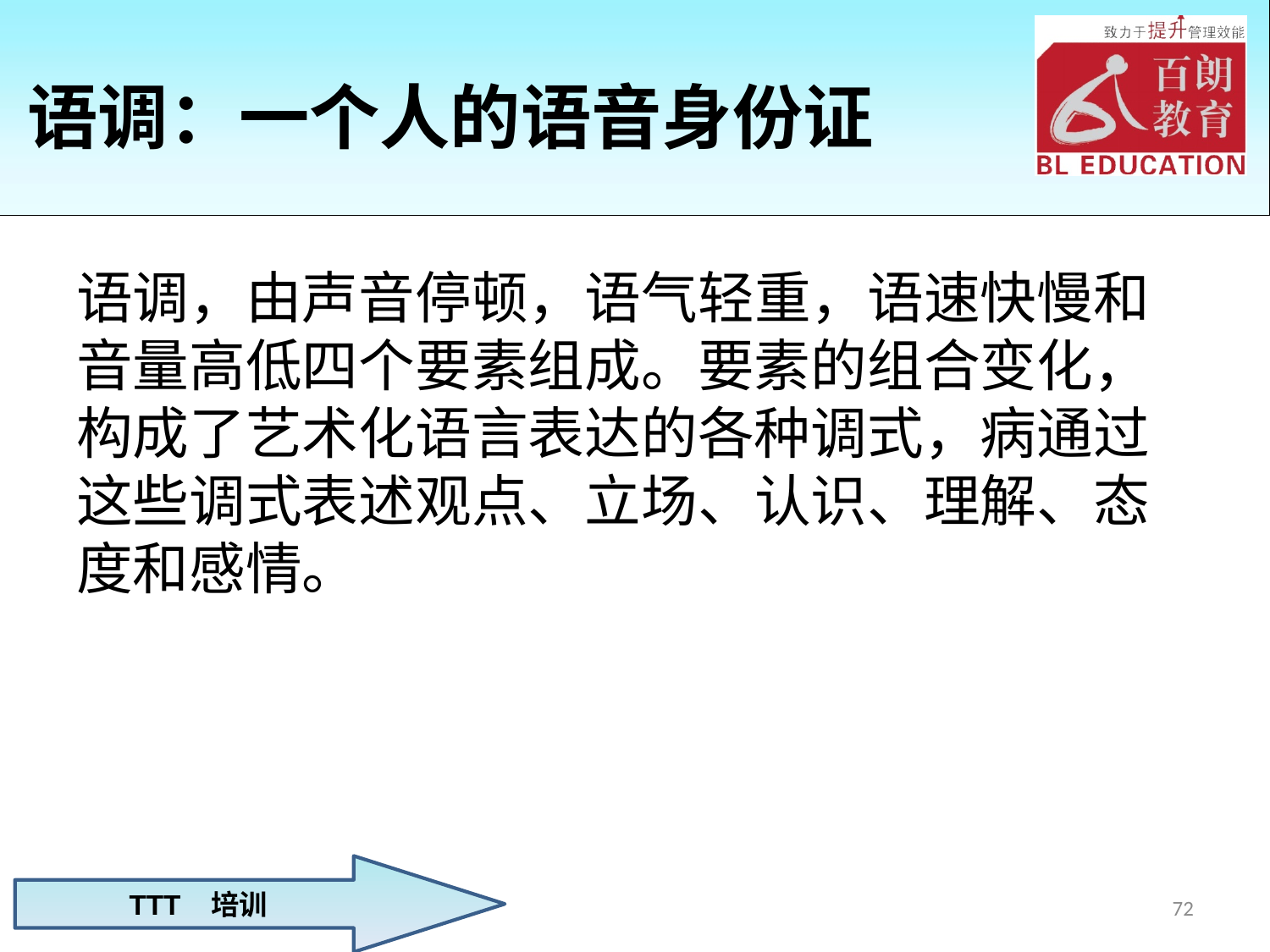

# 语调：一个人的语音身份证
语调，由声音停顿，语气轻重，语速快慢和音量高低四个要素组成。要素的组合变化，构成了艺术化语言表达的各种调式，病通过这些调式表述观点、立场、认识、理解、态度和感情。
72